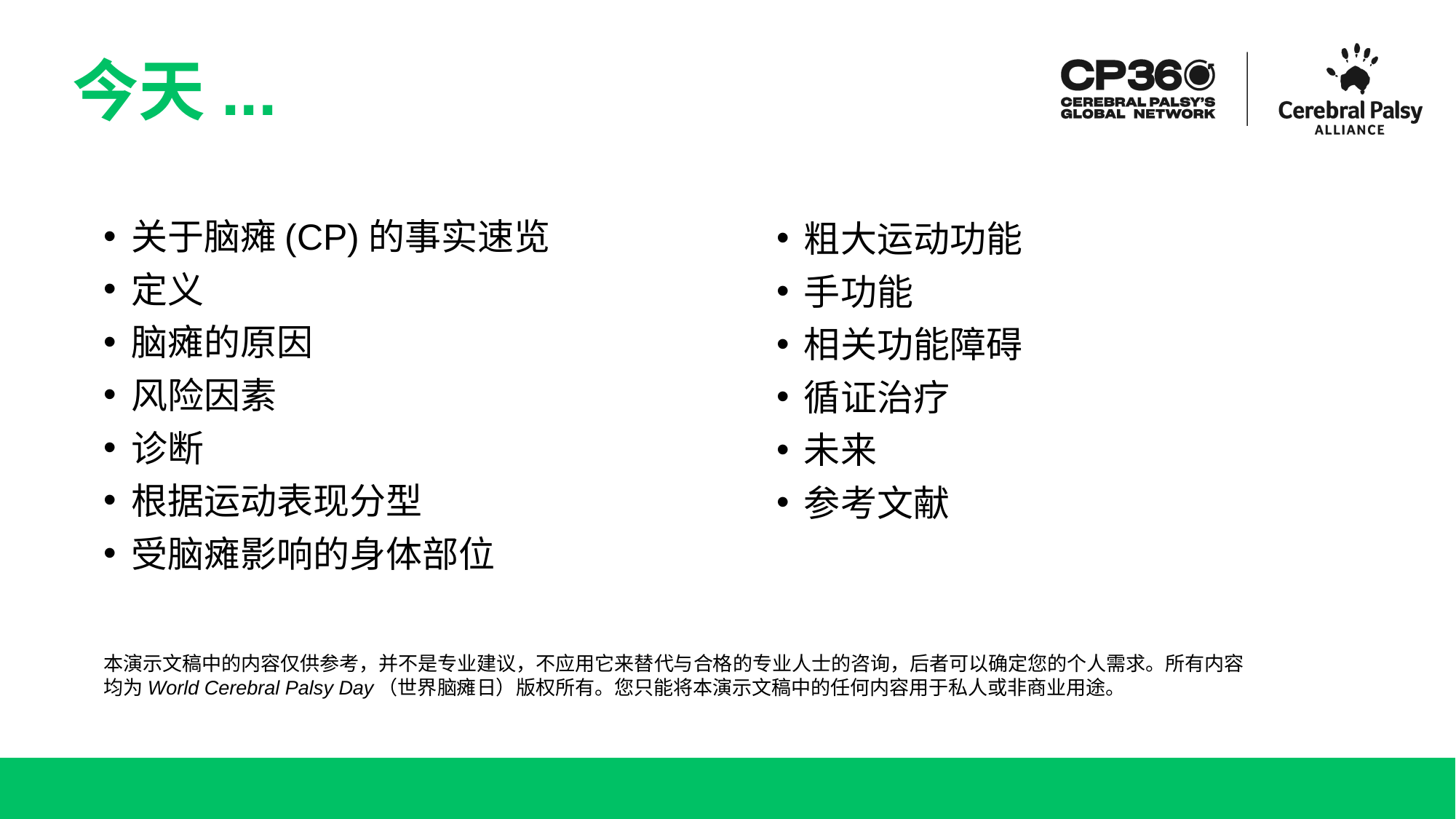

# 今天...

粗大运动功能
手功能
相关功能障碍
循证治疗
未来
参考文献
关于脑瘫(CP)的事实速览
定义
脑瘫的原因
风险因素
诊断
根据运动表现分型
受脑瘫影响的身体部位
本演示文稿中的内容仅供参考，并不是专业建议，不应用它来替代与合格的专业人士的咨询，后者可以确定您的个人需求。所有内容均为World Cerebral Palsy Day（世界脑瘫日）版权所有。您只能将本演示文稿中的任何内容用于私人或非商业用途。